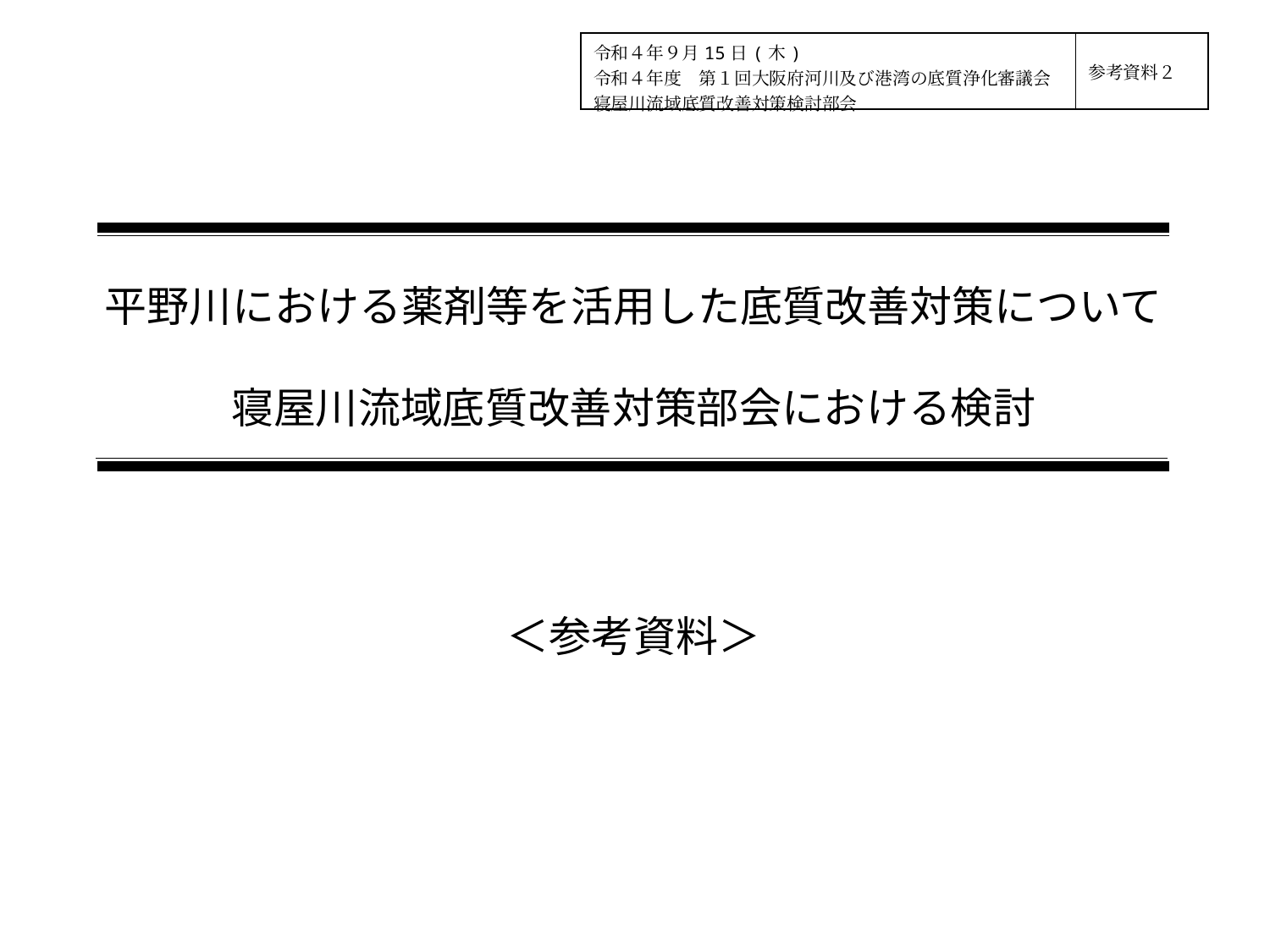

| 令和４年９月15日(木) 令和４年度　第１回大阪府河川及び港湾の底質浄化審議会 寝屋川流域底質改善対策検討部会 | 参考資料２ |
| --- | --- |
平野川における薬剤等を活用した底質改善対策について

寝屋川流域底質改善対策部会における検討
＜参考資料＞